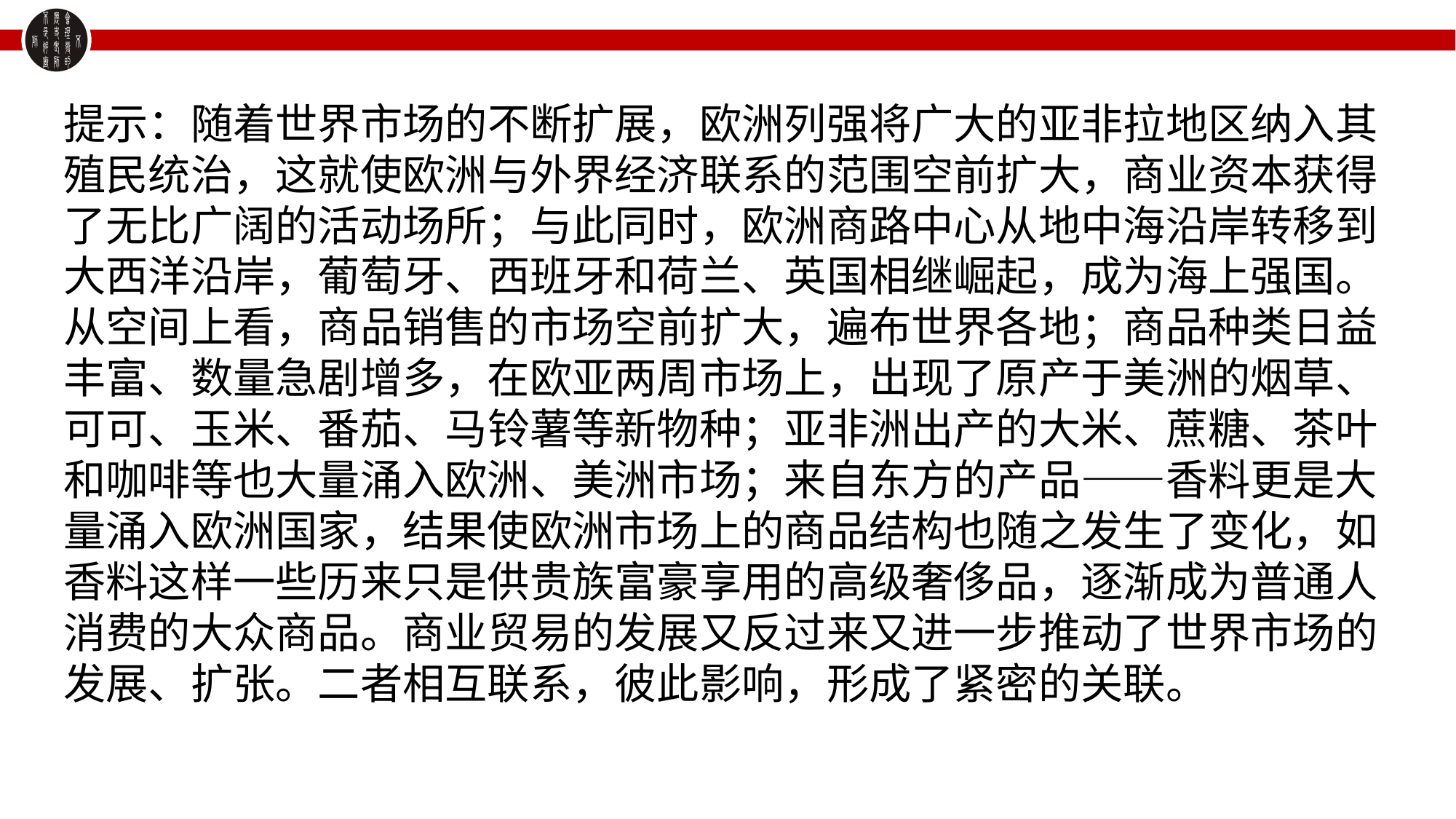

提示：随着世界市场的不断扩展，欧洲列强将广大的亚非拉地区纳入其殖民统治，这就使欧洲与外界经济联系的范围空前扩大，商业资本获得了无比广阔的活动场所；与此同时，欧洲商路中心从地中海沿岸转移到大西洋沿岸，葡萄牙、西班牙和荷兰、英国相继崛起，成为海上强国。从空间上看，商品销售的市场空前扩大，遍布世界各地；商品种类日益丰富、数量急剧增多，在欧亚两周市场上，出现了原产于美洲的烟草、可可、玉米、番茄、马铃薯等新物种；亚非洲出产的大米、蔗糖、茶叶和咖啡等也大量涌入欧洲、美洲市场；来自东方的产品——香料更是大量涌入欧洲国家，结果使欧洲市场上的商品结构也随之发生了变化，如香料这样一些历来只是供贵族富豪享用的高级奢侈品，逐渐成为普通人消费的大众商品。商业贸易的发展又反过来又进一步推动了世界市场的发展、扩张。二者相互联系，彼此影响，形成了紧密的关联。